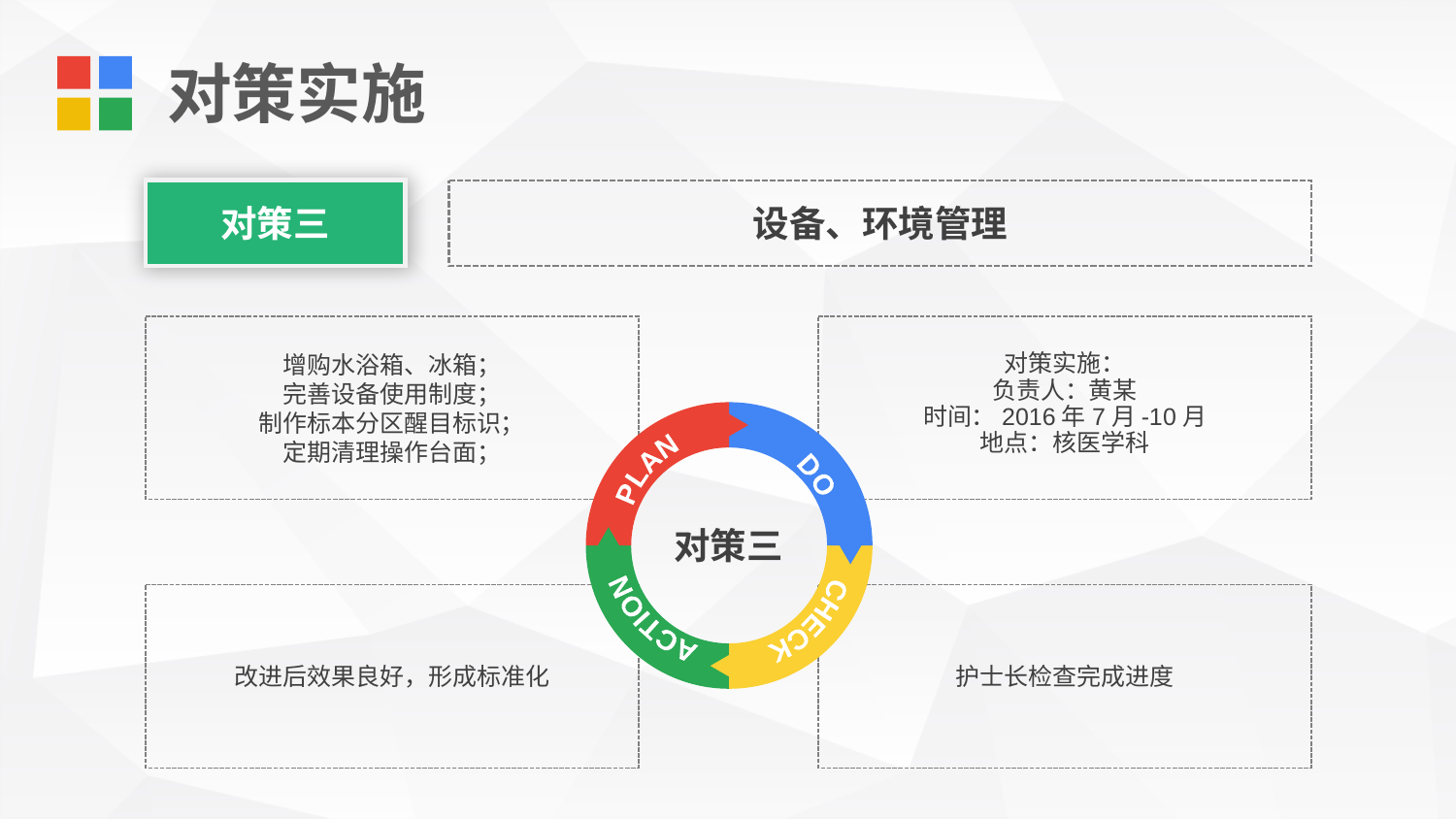

对策实施
对策三
设备、环境管理
增购水浴箱、冰箱；
完善设备使用制度；
制作标本分区醒目标识；
定期清理操作台面；
对策实施：
负责人：黄某
时间：2016年7月-10月
地点：核医学科

PLAN
DO
ACTION
CHECK

对策三
改进后效果良好，形成标准化
护士长检查完成进度